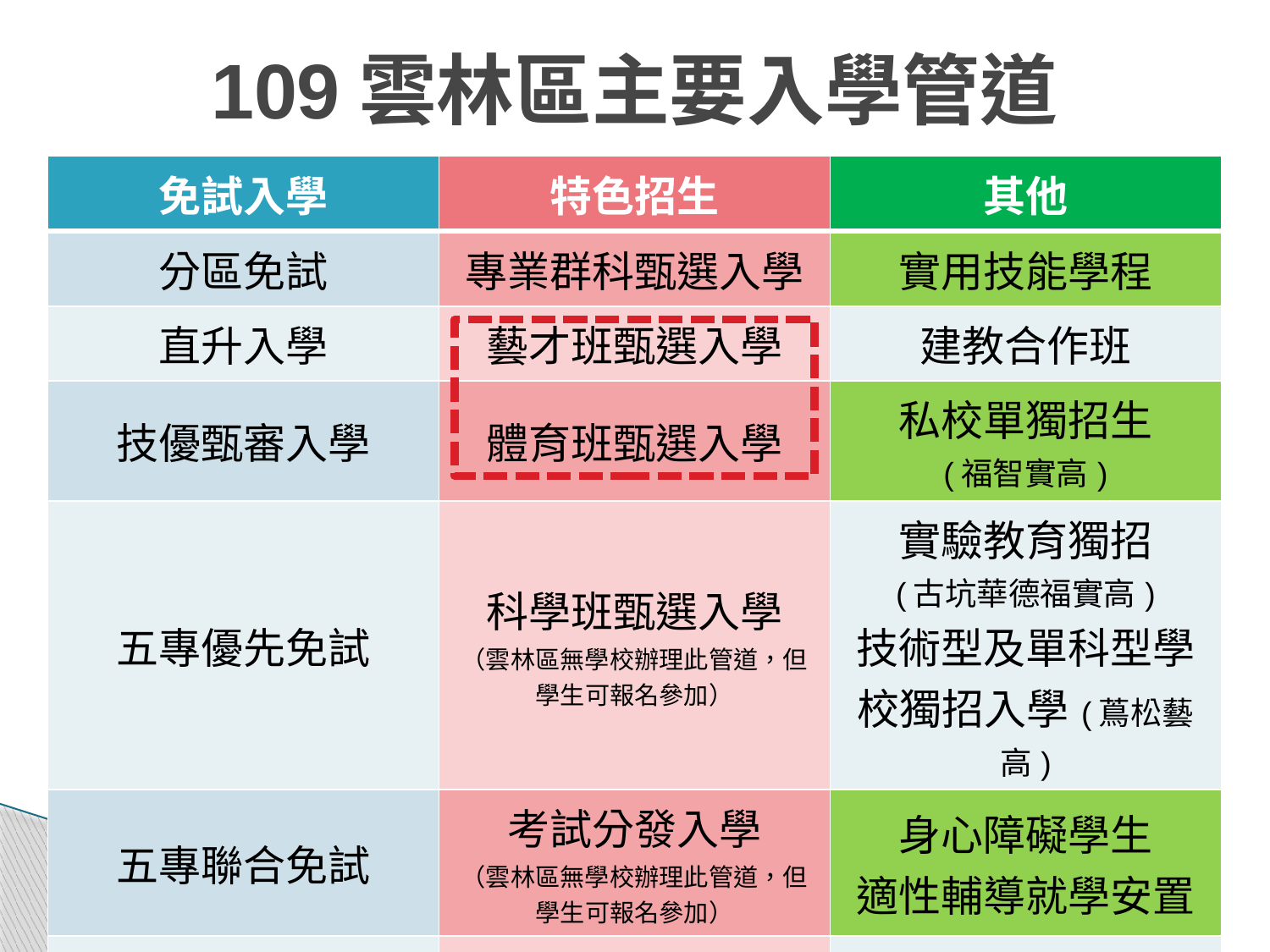

# 109雲林區主要入學管道
| 免試入學 | 特色招生 | 其他 |
| --- | --- | --- |
| 分區免試 | 專業群科甄選入學 | 實用技能學程 |
| 直升入學 | 藝才班甄選入學 | 建教合作班 |
| 技優甄審入學 | 體育班甄選入學 | 私校單獨招生 (福智實高) |
| 五專優先免試 | 科學班甄選入學 （雲林區無學校辦理此管道，但學生可報名參加） | 實驗教育獨招 (古坑華德福實高) 技術型及單科型學校獨招入學(蔦松藝高) |
| 五專聯合免試 | 考試分發入學 （雲林區無學校辦理此管道，但學生可報名參加） | 身心障礙學生 適性輔導就學安置 |
|  |  | 軍校 （雲林區無學校辦理此管道，但學生可報名參加） |